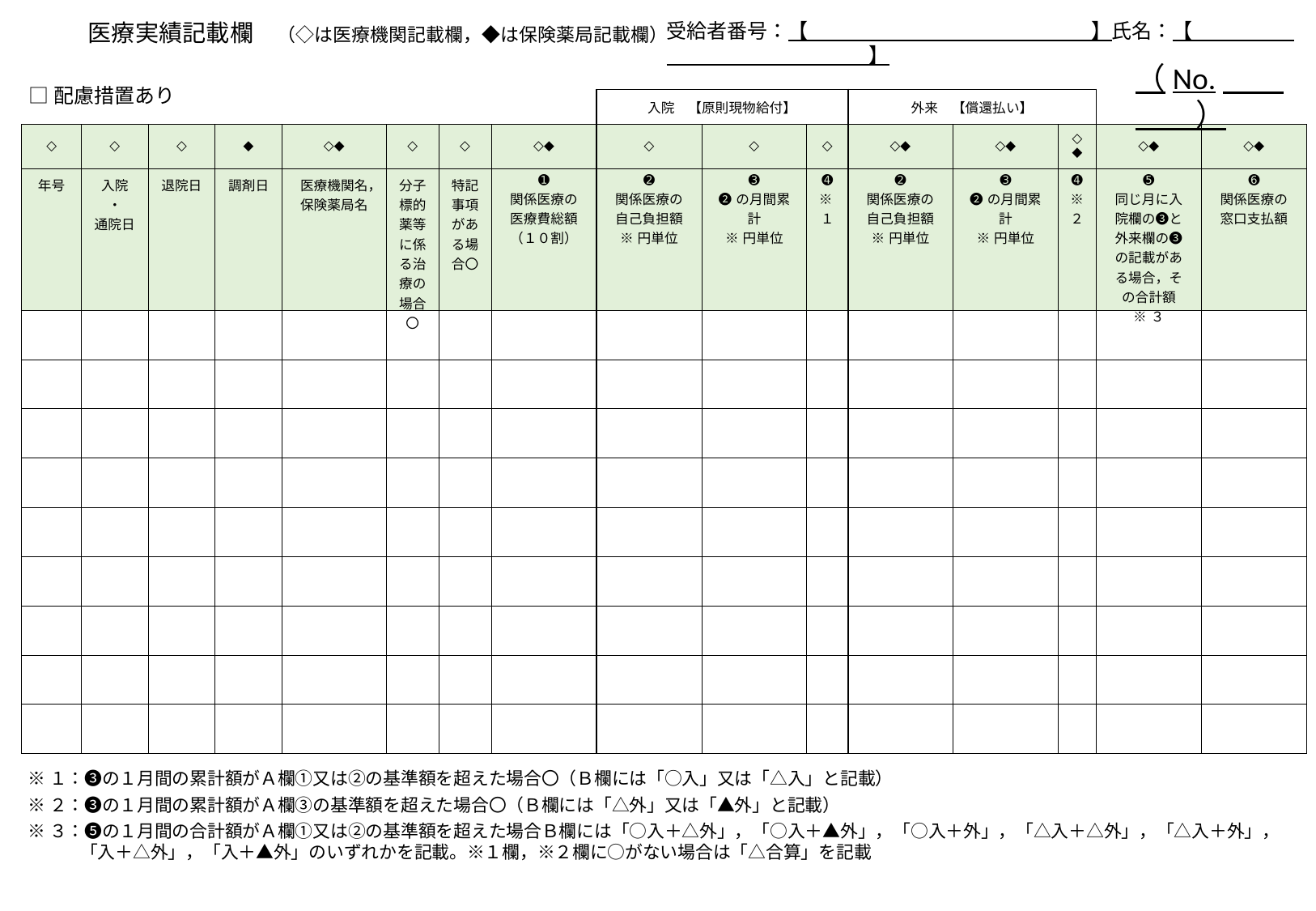

医療実績記載欄　（◇は医療機関記載欄，◆は保険薬局記載欄）
受給者番号：【　　　　　　　　　　　　　　】氏名：【　　　　　　　　　　　　　　　】
（No.　　　　）
□配慮措置あり
|  |  |  |  |  |  |  |  | 入院　【原則現物給付】 |  |  | 外来　【償還払い】 |  |  |  |  |
| --- | --- | --- | --- | --- | --- | --- | --- | --- | --- | --- | --- | --- | --- | --- | --- |
| ◇ | ◇ | ◇ | ◆ | ◇◆ | ◇ | ◇ | ◇◆ | ◇ | ◇ | ◇ | ◇◆ | ◇◆ | ◇◆ | ◇◆ | ◇◆ |
| 年号 | 入院 ・ 通院日 | 退院日 | 調剤日 | 医療機関名， 保険薬局名 | 分子標的薬等に係る治療の場合〇 | 特記事項がある場合〇 | ➊ 関係医療の医療費総額 （１０割） | ➋ 関係医療の自己負担額 ※円単位 | ➌ ➋の月間累計 ※円単位 | ➍ ※１ | ➋ 関係医療の自己負担額 ※円単位 | ➌ ➋の月間累計 ※円単位 | ➍ ※２ | ➎ 同じ月に入院欄の➌と外来欄の➌の記載がある場合，その合計額 ※３ | ➏ 関係医療の窓口支払額 |
|  |  |  |  |  |  |  |  |  |  |  |  |  |  |  |  |
|  |  |  |  |  |  |  |  |  |  |  |  |  |  |  |  |
|  |  |  |  |  |  |  |  |  |  |  |  |  |  |  |  |
|  |  |  |  |  |  |  |  |  |  |  |  |  |  |  |  |
|  |  |  |  |  |  |  |  |  |  |  |  |  |  |  |  |
|  |  |  |  |  |  |  |  |  |  |  |  |  |  |  |  |
|  |  |  |  |  |  |  |  |  |  |  |  |  |  |  |  |
|  |  |  |  |  |  |  |  |  |  |  |  |  |  |  |  |
|  |  |  |  |  |  |  |  |  |  |  |  |  |  |  |  |
※１：➌の１月間の累計額がＡ欄①又は②の基準額を超えた場合〇（Ｂ欄には「○入」又は「△入」と記載）
※２：➌の１月間の累計額がＡ欄③の基準額を超えた場合〇（Ｂ欄には「△外」又は「▲外」と記載）
※３：➎の１月間の合計額がＡ欄①又は②の基準額を超えた場合Ｂ欄には「○入＋△外」，「○入＋▲外」，「○入＋外」，「△入＋△外」，「△入＋外」，
　　　「入＋△外」，「入＋▲外」のいずれかを記載。※１欄，※２欄に○がない場合は「△合算」を記載